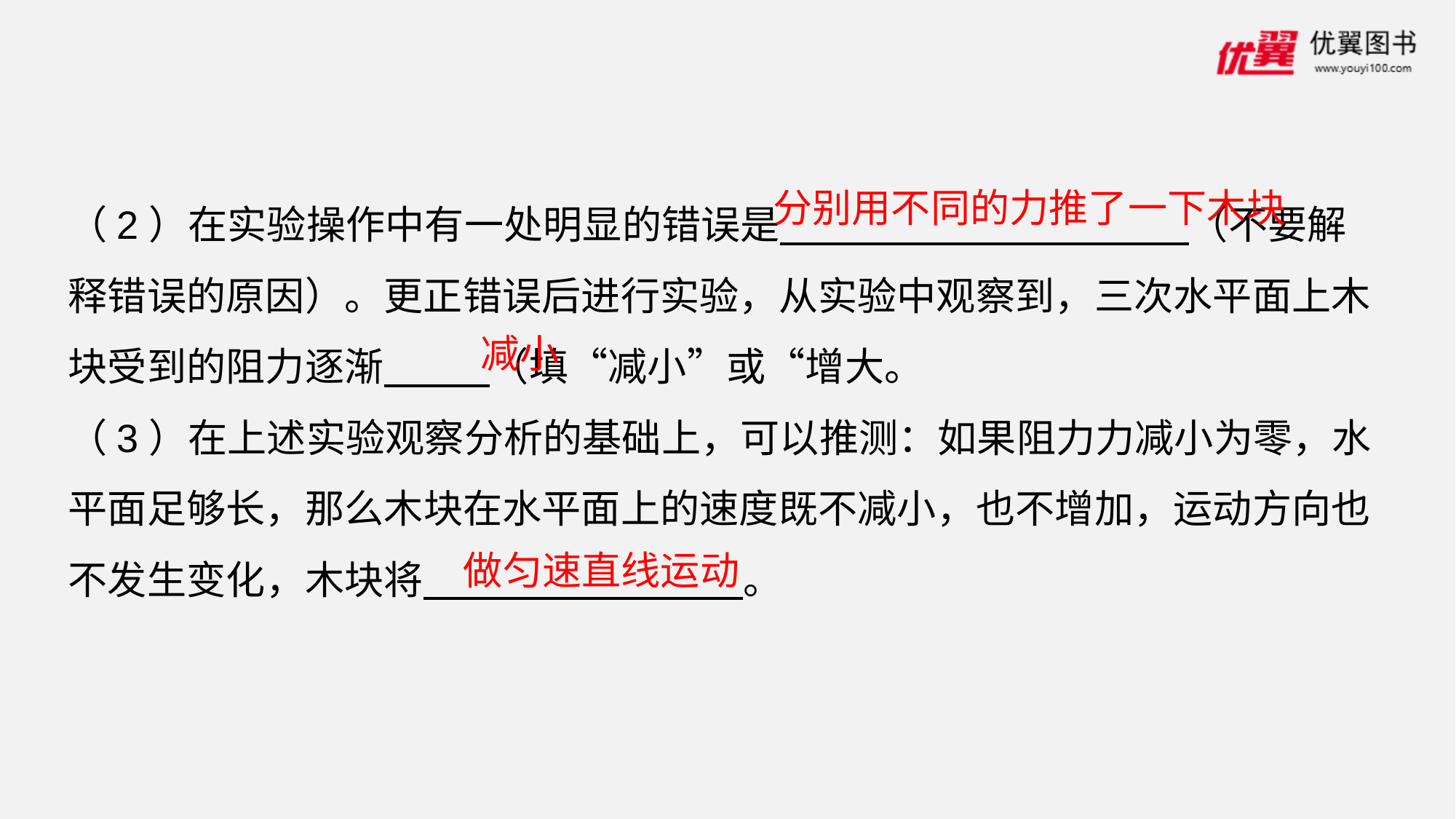

（2）在实验操作中有一处明显的错误是　                                     　（不要解释错误的原因）。更正错误后进行实验，从实验中观察到，三次水平面上木块受到的阻力逐渐　   　（填“减小”或“增大。
（3）在上述实验观察分析的基础上，可以推测：如果阻力力减小为零，水平面足够长，那么木块在水平面上的速度既不减小，也不增加，运动方向也不发生变化，木块将　                           　。
分别用不同的力推了一下木块
减小
做匀速直线运动